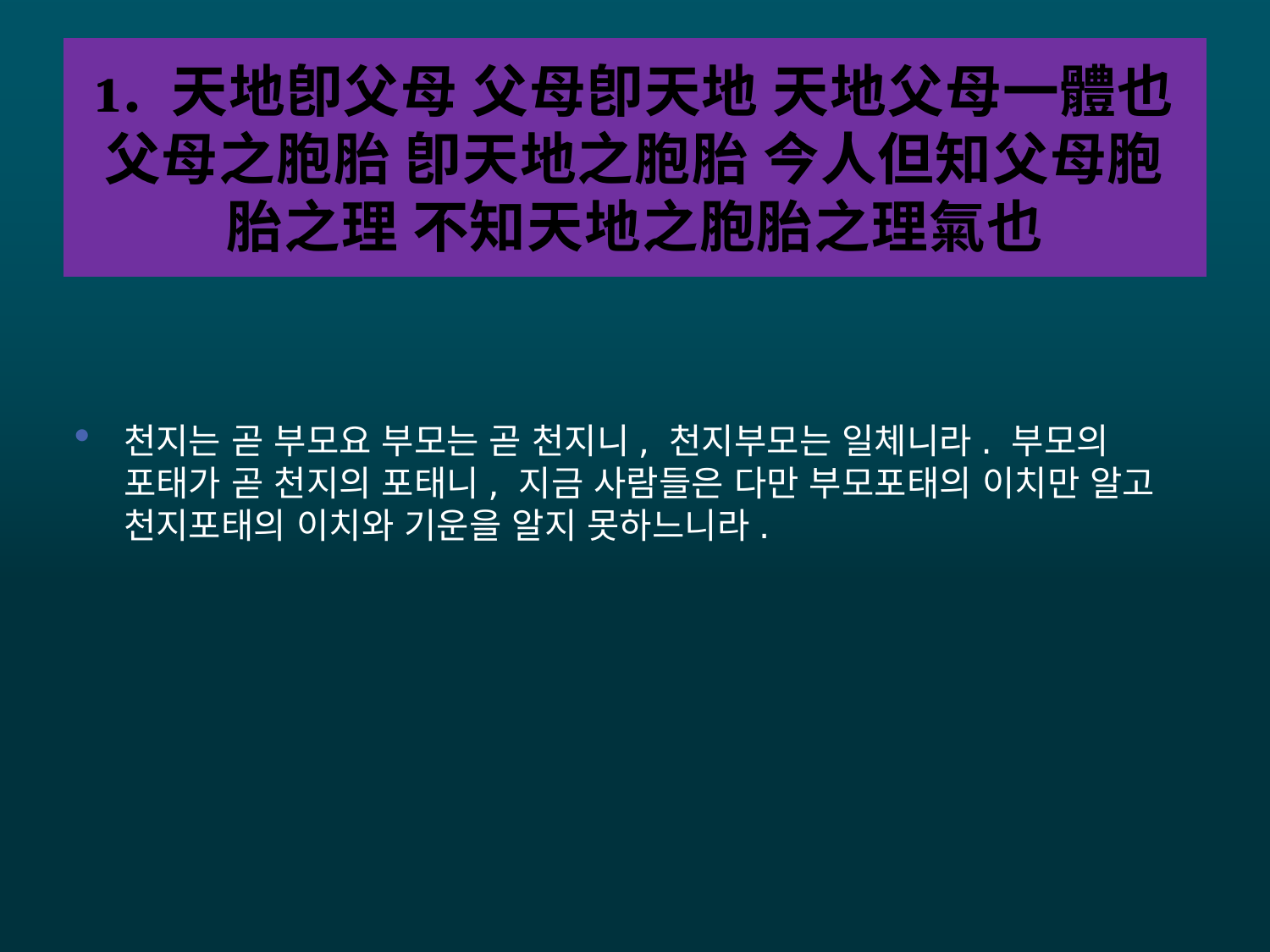

# 1. 天地卽父母 父母卽天地 天地父母一體也 父母之胞胎 卽天地之胞胎 今人但知父母胞胎之理 不知天地之胞胎之理氣也
천지는 곧 부모요 부모는 곧 천지니, 천지부모는 일체니라. 부모의 포태가 곧 천지의 포태니, 지금 사람들은 다만 부모포태의 이치만 알고 천지포태의 이치와 기운을 알지 못하느니라.